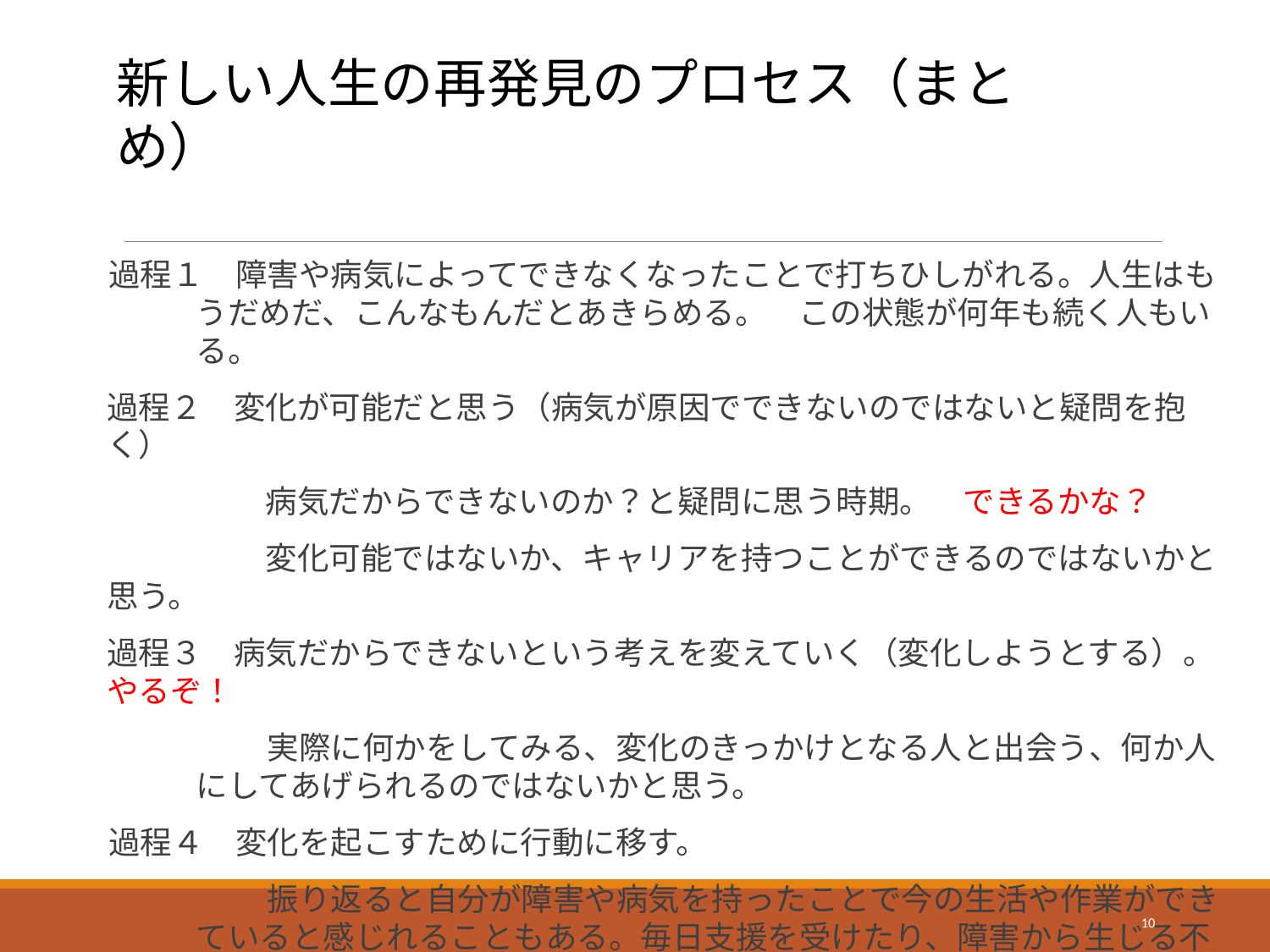

新しい人生の再発見のプロセス（まとめ）
過程１　障害や病気によってできなくなったことで打ちひしがれる。人生はもうだめだ、こんなもんだとあきらめる。　この状態が何年も続く人もいる。
過程２　変化が可能だと思う（病気が原因でできないのではないと疑問を抱く）
　　　　　病気だからできないのか？と疑問に思う時期。　できるかな？
　　　　　変化可能ではないか、キャリアを持つことができるのではないかと思う。
過程３　病気だからできないという考えを変えていく（変化しようとする）。やるぞ！
　　　　　実際に何かをしてみる、変化のきっかけとなる人と出会う、何か人にしてあげられるのではないかと思う。
過程４　変化を起こすために行動に移す。
　　　　　振り返ると自分が障害や病気を持ったことで今の生活や作業ができていると感じれることもある。毎日支援を受けたり、障害から生じる不便さを感じていても、それは人生の一部であり、私は自分のことを障害者であるとは考えなくなっている。
10